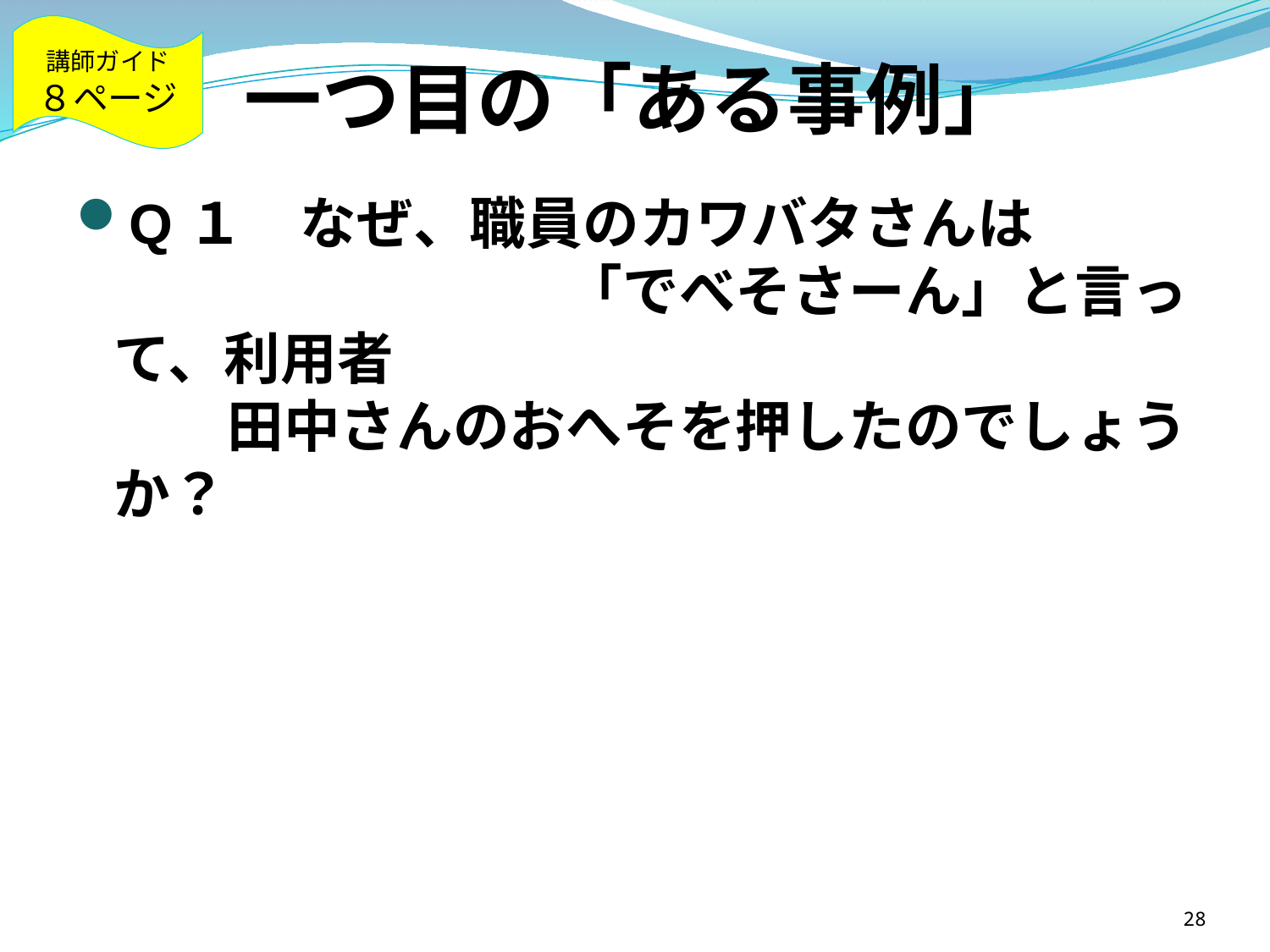

講師ガイド
８ページ
# 一つ目の「ある事例」
Q１　なぜ、職員のカワバタさんは　　　　　　　　　　「でべそさーん」と言って、利用者　　　　　　　　　　　　　　　　田中さんのおへそを押したのでしょうか？
28